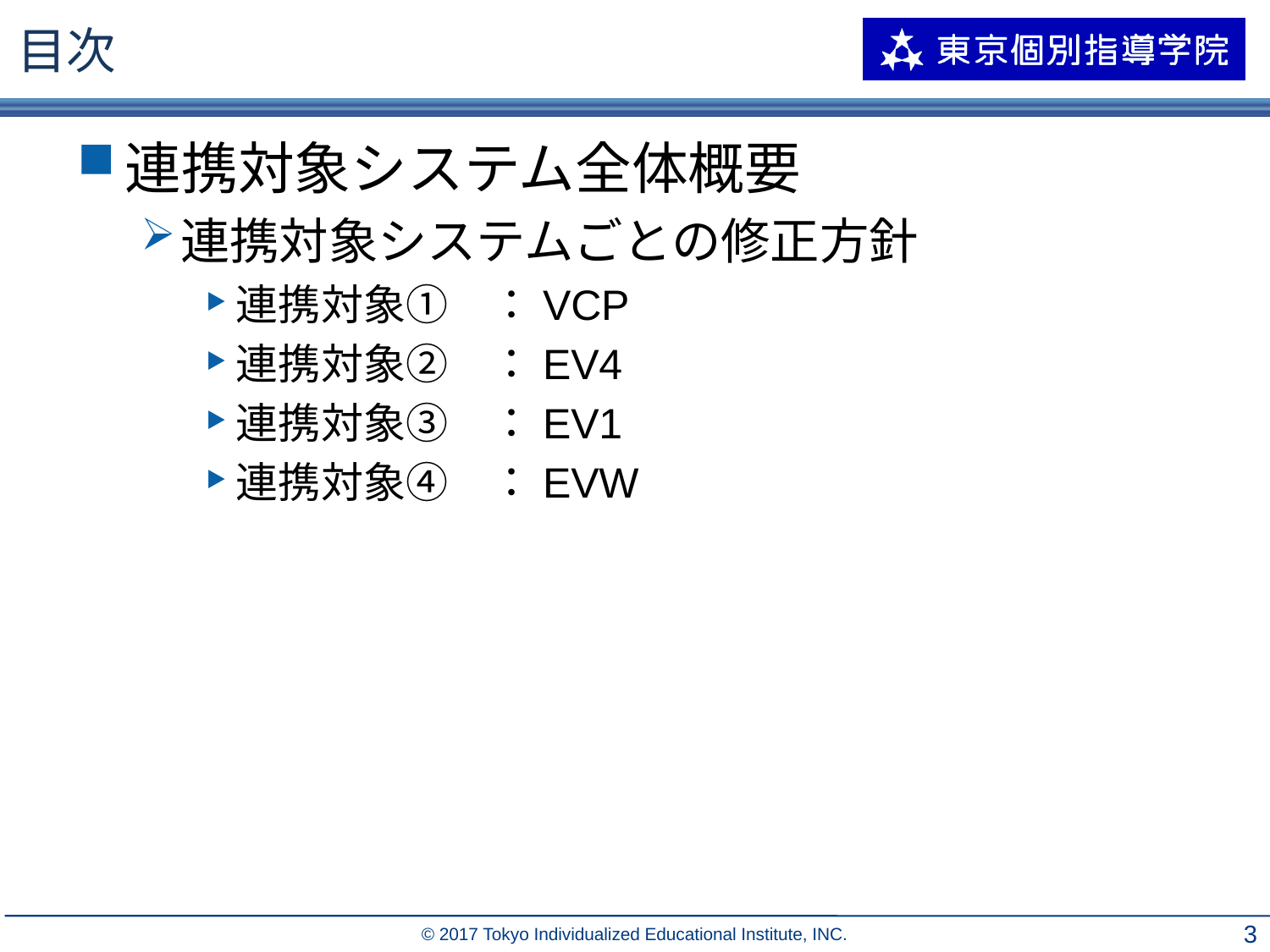

# 目次
連携対象システム全体概要
連携対象システムごとの修正方針
連携対象①　：VCP
連携対象②　：EV4
連携対象③　：EV1
連携対象④　：EVW
3